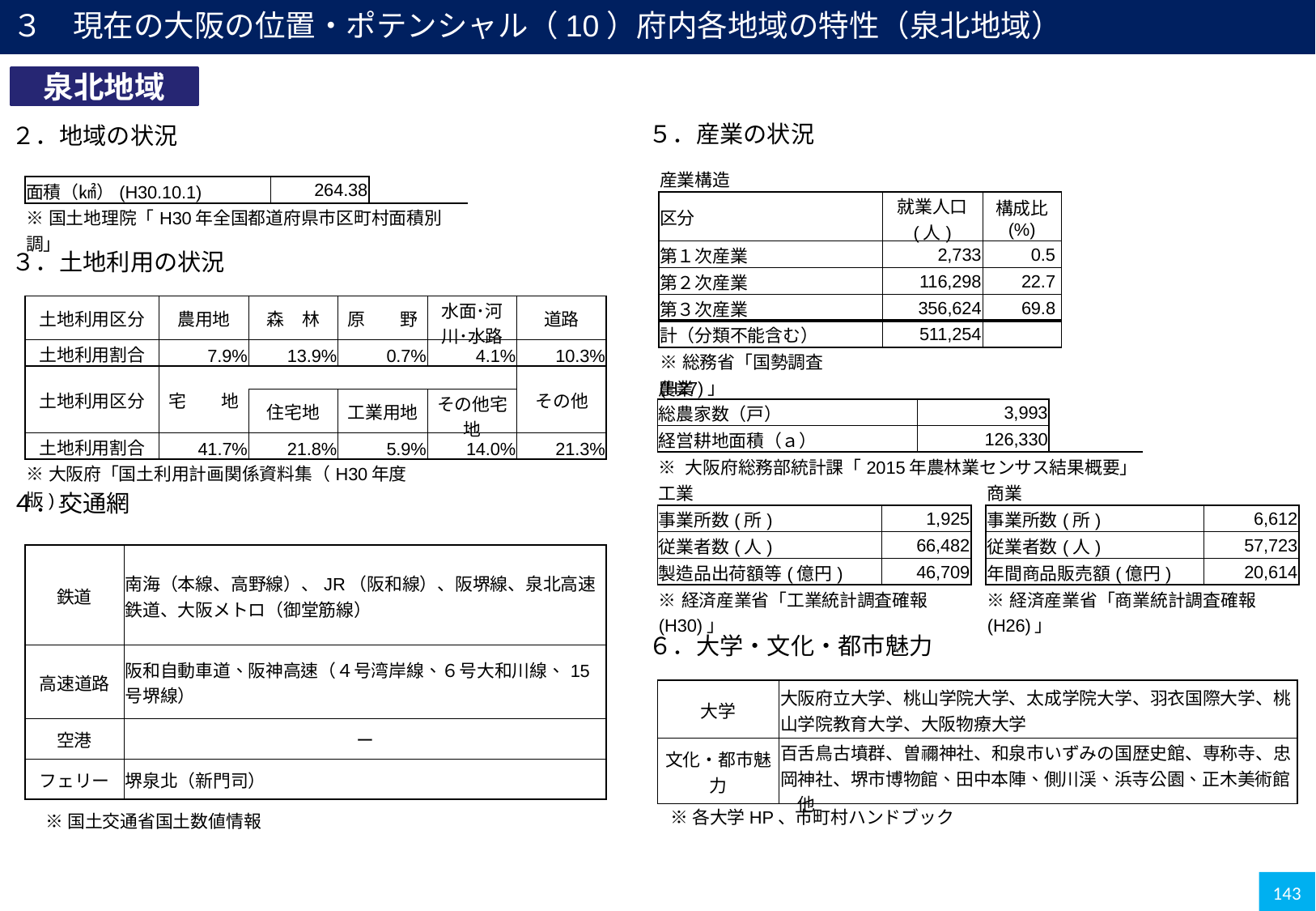

３　現在の大阪の位置・ポテンシャル（10）府内各地域の特性（泉北地域）
泉北地域
５．産業の状況
２．地域の状況
| 産業構造 |  |  |  |
| --- | --- | --- | --- |
| 区分 |  | 就業人口 (人) | 構成比 (%) |
| 第１次産業 |  | 2,733 | 0.5 |
| 第２次産業 |  | 116,298 | 22.7 |
| 第３次産業 |  | 356,624 | 69.8 |
| 計（分類不能含む） |  | 511,254 |  |
| ※総務省「国勢調査(H27)」 |  |  |  |
| 面積（㎢）(H30.10.1) | 264.38 |  |
| --- | --- | --- |
| ※国土地理院「H30年全国都道府県市区町村面積別調」 |  |  |
３．土地利用の状況
| 土地利用区分 | 農用地 | 森　林 | 原　　野 | 水面･河川･水路 | 道路 |
| --- | --- | --- | --- | --- | --- |
| 土地利用割合 | 7.9% | 13.9% | 0.7% | 4.1% | 10.3% |
| 土地利用区分 | 宅　　地 |  |  |  | その他 |
|  |  | 住宅地 | 工業用地 | その他宅地 |  |
| 土地利用割合 | 41.7% | 21.8% | 5.9% | 14.0% | 21.3% |
| ※大阪府「国土利用計画関係資料集（H30年度版)」 |  |  |  |  |  |
| 農業 |  |  |  |  |
| --- | --- | --- | --- | --- |
| 総農家数（戸） |  | 3,993 |  |  |
| 経営耕地面積（ａ） |  | 126,330 |  |  |
| ※ 大阪府総務部統計課「2015年農林業センサス結果概要」 |  |  |  |  |
| 工業 |  |  |
| --- | --- | --- |
| 事業所数(所) |  | 1,925 |
| 従業者数(人) |  | 66,482 |
| 製造品出荷額等(億円) |  | 46,709 |
| ※経済産業省「工業統計調査確報(H30)」 |  |  |
| 商業 |  |  |
| --- | --- | --- |
| 事業所数(所) |  | 6,612 |
| 従業者数(人) |  | 57,723 |
| 年間商品販売額(億円) |  | 20,614 |
| ※経済産業省「商業統計調査確報(H26)」 |  |  |
４．交通網
| 鉄道 | 南海（本線、高野線）、JR（阪和線）、阪堺線、泉北高速鉄道、大阪メトロ（御堂筋線） |
| --- | --- |
| 高速道路 | 阪和自動車道、阪神高速（４号湾岸線、６号大和川線、15号堺線） |
| 空港 | ー |
| フェリー | 堺泉北（新門司） |
６．大学・文化・都市魅力
| 大学 | 大阪府立大学、桃山学院大学、太成学院大学、羽衣国際大学、桃山学院教育大学、大阪物療大学 |
| --- | --- |
| 文化・都市魅力 | 百舌鳥古墳群、曽禰神社、和泉市いずみの国歴史館、専称寺、忠岡神社、堺市博物館、田中本陣、側川渓、浜寺公園、正木美術館　他 |
※各大学HP、市町村ハンドブック
※国土交通省国土数値情報
143